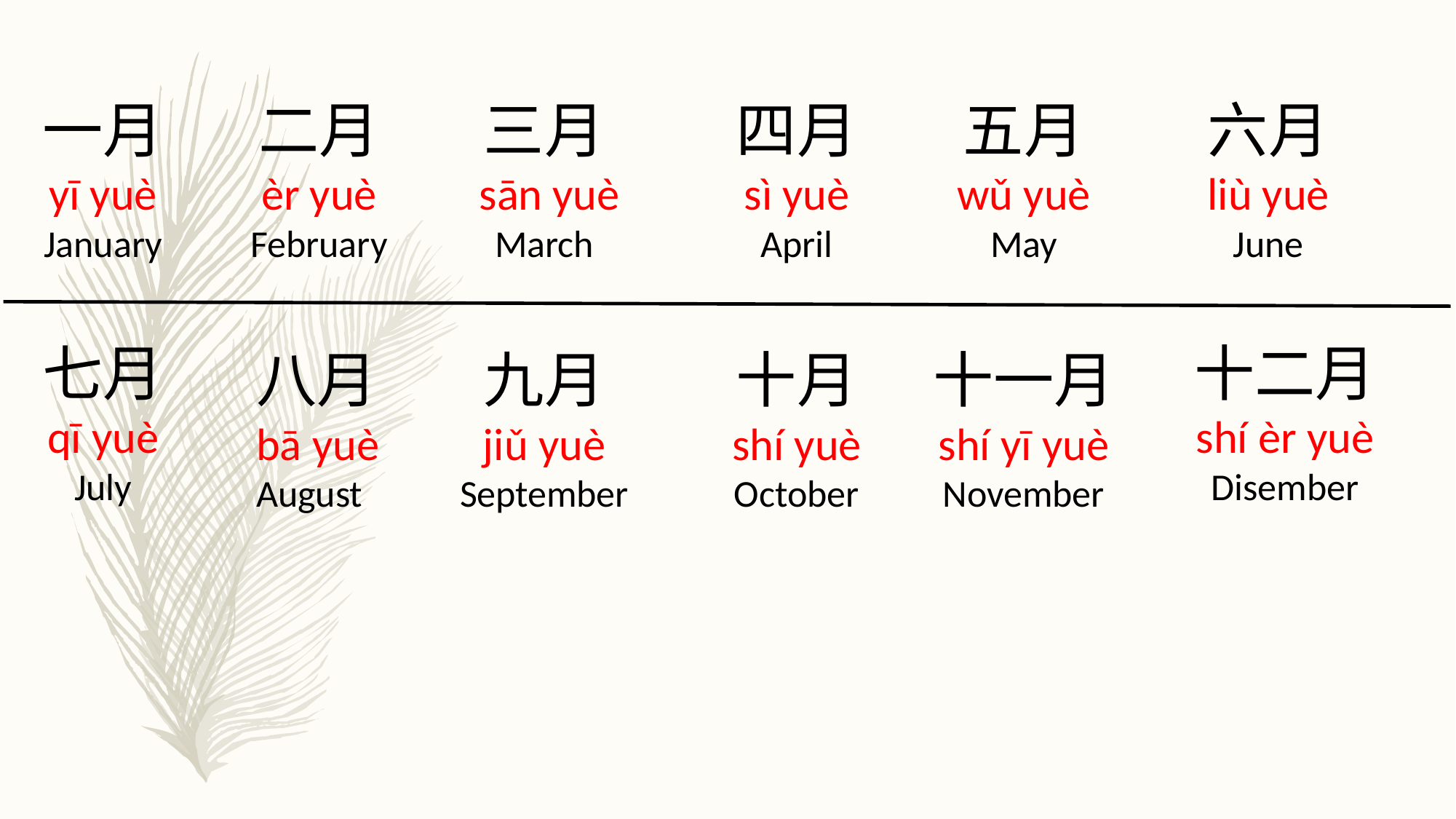

一月
yī yuè
January
二月
èr yuè
February
三月
 sān yuè
March
四月
sì yuè
April
五月
wǔ yuè
May
六月
liù yuè
June
七月
qī yuè
July
十二月
shí èr yuè
Disember
八月
bā yuè
August
九月
jiǔ yuè
September
十月
shí yuè
October
十一月
shí yī yuè
November